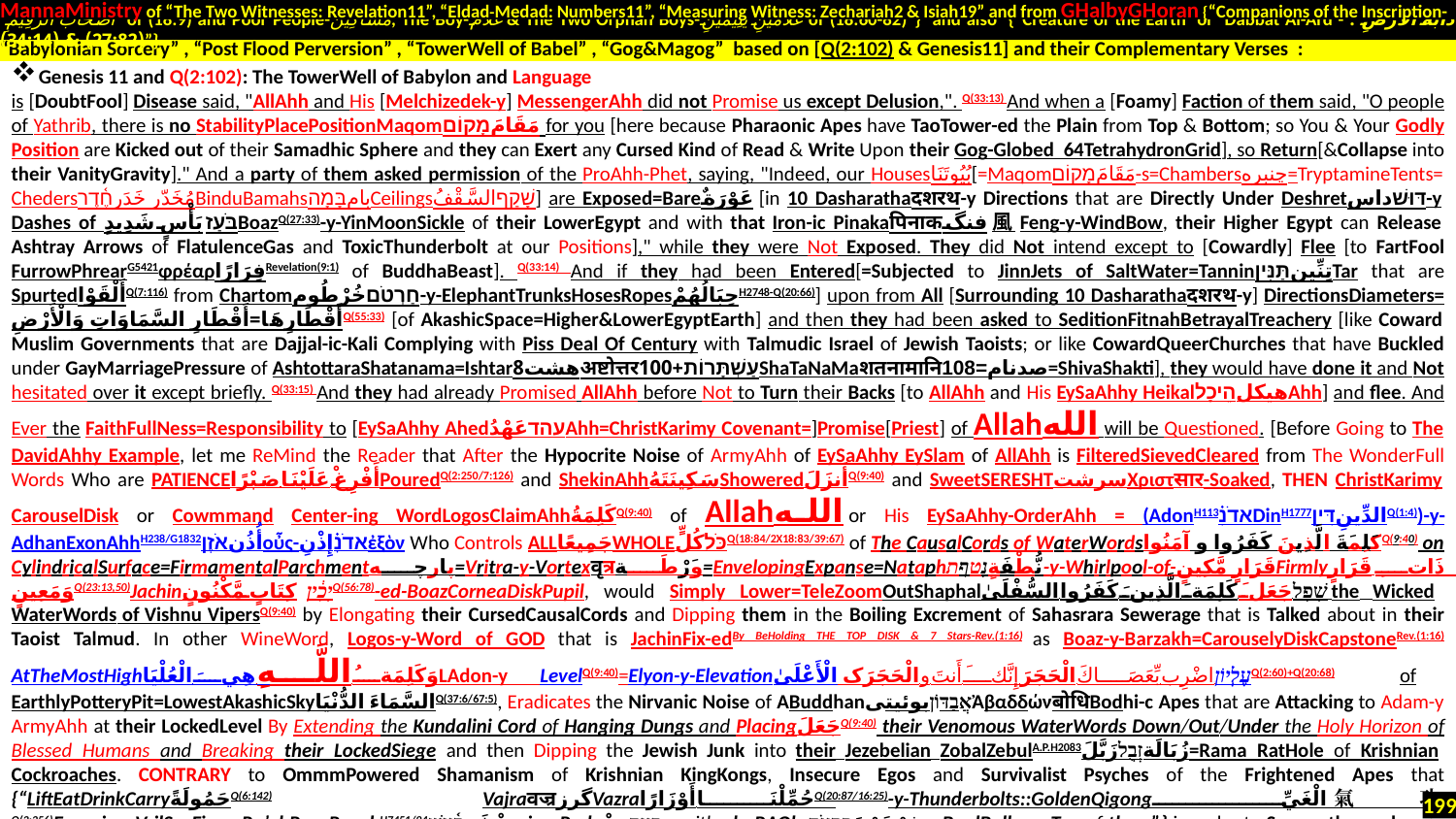

MannaMinistry of “The Two Witnesses: Revelation11”, “Eldad-Medad: Numbers11”, “Measuring Witness: Zechariah2 & Isiah19” and from GHalbyGHoran {“Companions of the Inscription-
 أَصْحَابَ الرَّقِيمِ  of (18:9) and Poor People-مَسَاكِينَ, The Boy-غُلَامُ & The Two Orphan Boys-غُلَامَيْنِ يَتِيمَيْنِ of (18:60-82)”}  and also  {“Creature of the Earth  or  Dabbat Al-Ard - دَابَّةُ الْأَرْضِ : (27:82) & (34:14)”}
.
Genesis 11 and Q(2:102): The TowerWell of Babylon and Language
is [DoubtFool] Disease said, "AllAhh and His [Melchizedek-y] MessengerAhh did not Promise us except Delusion,". Q(33:13) And when a [Foamy] Faction of them said, "O people of Yathrib, there is no StabilityPlacePositionMaqomمَقَامَמָקוֹם for you [here because Pharaonic Apes have TaoTower-ed the Plain from Top & Bottom; so You & Your Godly Position are Kicked out of their Samadhic Sphere and they can Exert any Cursed Kind of Read & Write Upon their Gog-Globed  64TetrahydronGrid], so Return[&Collapse into their VanityGravity]." And a party of them asked permission of the ProAhh-Phet, saying, "Indeed, our Housesبُيُوتَنَا[=Maqomمَقَامَמָקוֹם-s=Chambersچنبره=TryptamineTents= Chedersمُخَدّر خَدَرחֶ֫דֶרBinduBamahsبامבָּמָהCeilingsשָׁקַףالسَّقْفُ] are Exposed=Bareعَوْرَةٌ [in 10 Dasharathaदशरथ-y Directions that are Directly Under Deshretדּוּשׁداس-y Dashes of בֹּעַזبَأْسٍ شَدِيدٍBoazQ(27:33)-y-YinMoonSickle of their LowerEgypt and with that Iron-ic Pinakaपिनाकفنگ風Feng-y-WindBow, their Higher Egypt can Release Ashtray Arrows of FlatulenceGas and ToxicThunderbolt at our Positions]," while they were Not Exposed. They did Not intend except to [Cowardly] Flee [to FartFool FurrowPhrearG5421φρέαρفِرَارًاRevelation(9:1) of BuddhaBeast]. Q(33:14) And if they had been Entered[=Subjected to JinnJets of SaltWater=TanninتِنِّينתַּנִּיןTar that are SpurtedأَلْقَوْاQ(7:116) from Chartomחַרְטֹםخُرْطُوم-y-ElephantTrunksHosesRopesحِبَالُهُمْH2748-Q(20:66)] upon from All [Surrounding 10 Dasharathaदशरथ-y] DirectionsDiameters= أَقْطَارِهَا=أَقْطَارِ السَّمَاوَاتِ وَالْأَرْضِQ(55:33) [of AkashicSpace=Higher&LowerEgyptEarth] and then they had been asked to SeditionFitnahBetrayalTreachery [like Coward Muslim Governments that are Dajjal-ic-Kali Complying with Piss Deal Of Century with Talmudic Israel of Jewish Taoists; or like CowardQueerChurches that have Buckled under GayMarriagePressure of AshtottaraShatanama=Ishtarهشت8अष्टोत्तरעַשְׁתָּרוֹת+100ShaTaNaMaशतनामानिصدنام=108=ShivaShakti], they would have done it and Not hesitated over it except briefly. Q(33:15) And they had already Promised AllAhh before Not to Turn their Backs [to AllAhh and His EySaAhhy HeikalهیکلהֵיכָלAhh] and flee. And Ever the FaithFullNess=Responsibility to [EySaAhhy AhedעהדعَهْدُAhh=ChristKarimy Covenant=]Promise[Priest] of Allahالله will be Questioned. [Before Going to The DavidAhhy Example, let me ReMind the Reader that After the Hypocrite Noise of ArmyAhh of EySaAhhy EySlam of AllAhh is FilteredSievedCleared from The WonderFull Words Who are PATIENCEأَفْرِغْ عَلَيْنَا صَبْرًاPouredQ(2:250/7:126) and ShekinAhhسَكِينَتَهُShoweredأَنزَلَQ(9:40) and SweetSERESHTسرشتΧριστसार-Soaked, THEN ChristKarimy CarouselDisk or Cowmmand Center-ing WordLogosClaimAhhكَلِمَةُQ(9:40) of Allahالله or His EySaAhhy-OrderAhh = (AdonH113אדֹנִ֗DinH1777الدِّينِדִּיןQ(1:4))-y-AdhanExonAhhH238/G1832أُذُنאֹזֶןοὖς-אדֹנִ֗إِذْنِἐξὸν Who Controls ALLجَمِيعًاWHOLEכֹּלكُلٍّQ(18:84/2X18:83/39:67) of The CausalCords of WaterWordsكَلِمَةَ الَّذِينَ كَفَرُوا و آمَنُواQ(9:40) on CylindricalSurface=FirmamentalParchmentپارچه=Vritra-y-Vortexवृत्रوَرْطَة=EnvelopingExpanse=Nataphنُّطْفَةٍנָטַףת-y-Whirlpool-of-قَرَارٍ مَّكِينٍFirmlyذَاتِ قَرَارٍ وَمَعِينٍQ(23:13,50)Jachinיָכִ֔יןكِتَابٍ مَّكْنُونٍQ(56:78)-ed-BoazCorneaDiskPupil, would Simply Lower=TeleZoomOutShaphalשָׁפָל جَعَلَ كَلِمَةَ الَّذِينَ كَفَرُوا السُّفْلَىٰ the Wicked WaterWords of Vishnu VipersQ(9:40) by Elongating their CursedCausalCords and Dipping them in the Boiling Excrement of Sahasrara Sewerage that is Talked about in their Taoist Talmud. In other WineWord, Logos-y-Word of GOD that is JachinFix-edBy BeHolding THE TOP DISK & 7 Stars-Rev.(1:16) as Boaz-y-Barzakh=CarouselyDiskCapstoneRev.(1:16) AtTheMostHighوَكَلِمَةُ اللَّـهِ هِيَ الْعُلْيَاLAdon-y LevelQ(9:40)=Elyon-y-Elevationעֶלְיוֹן.اضْرِب بِّعَصَاكَ الْحَجَرَ إِنَّكَ أَنتَ و الْحَجَرَک الْأَعْلَىٰQ(2:60)+Q(20:68)  of EarthlyPotteryPit=LowestAkashicSkyالسَّمَاءَ الدُّنْيَاQ(37:6/67:5), Eradicates the Nirvanic Noise of ABuddhanאֲבַדּוֹןبوئیتیἈβαδδώνबोधिBodhi-c Apes that are Attacking to Adam-y ArmyAhh at their LockedLevel By Extending the Kundalini Cord of Hanging Dungs and PlacingجَعَلَQ(9:40) their Venomous WaterWords Down/Out/Under the Holy Horizon of Blessed Humans and Breaking their LockedSiege and then Dipping the Jewish Junk into their Jezebelian ZobalZebulA.P.H2083زُبَالَةזְבֻלزَبَّلَ=Rama RatHole of Krishnian Cockroaches. CONTRARY to OmmmPowered Shamanism of Krishnian KingKongs, Insecure Egos and Survivalist Psyches of the Frightened Apes that {“LiftEatDrinkCarryحَمُولَةًQ(6:142)   Vajraवज्रگرزVazraحُمِّلْنَا أَوْزَارًاQ(20:87/16:25)-y-Thunderbolts::GoldenQigongالْغَيِّ氣功Q(2:256)Energies::VrilSexFires::Ra’ahRoarRaashH7451/94رِعْشَةרַ֫עַשׁ-ing-Rodרָעדرَعْد-s with phaRAOh فِرْعَوْنَפַרְעֹה-y BaalBalls on Top of them”} in order to Secure themselves in Sapiosexual Amazon Jungle of AnuHanuman, PowerFREE Adams of CowChrist are AmenSecured.
“Babylonian Sorcery” , “Post Flood Perversion” , “TowerWell of Babel” , “Gog&Magog”  based on [Q(2:102) & Genesis11] and their Complementary Verses  :
199